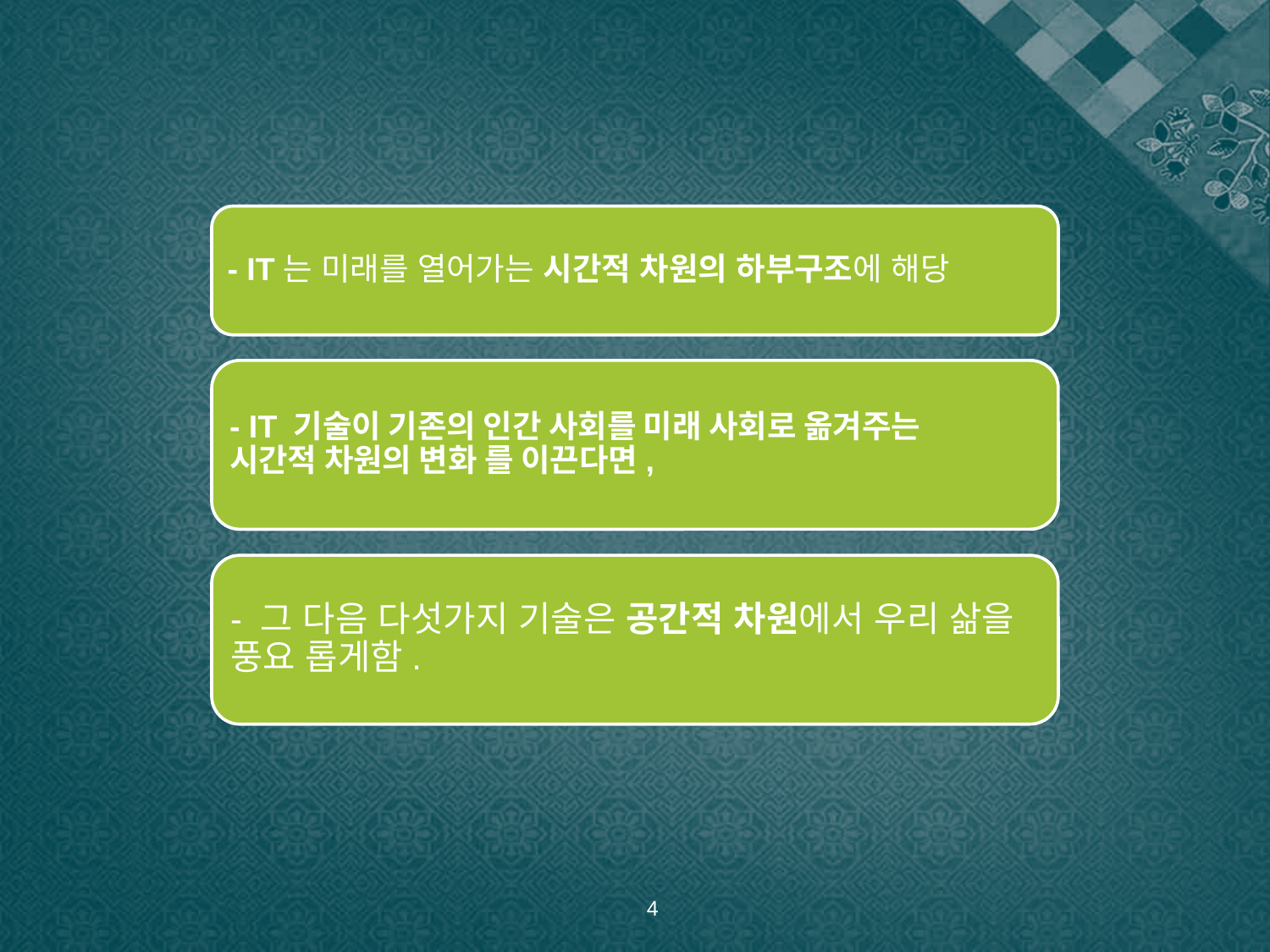

- IT는 미래를 열어가는 시간적 차원의 하부구조에 해당
- IT 기술이 기존의 인간 사회를 미래 사회로 옮겨주는     시간적 차원의 변화 를 이끈다면,
- 그 다음 다섯가지 기술은 공간적 차원에서 우리 삶을 풍요 롭게함.
4